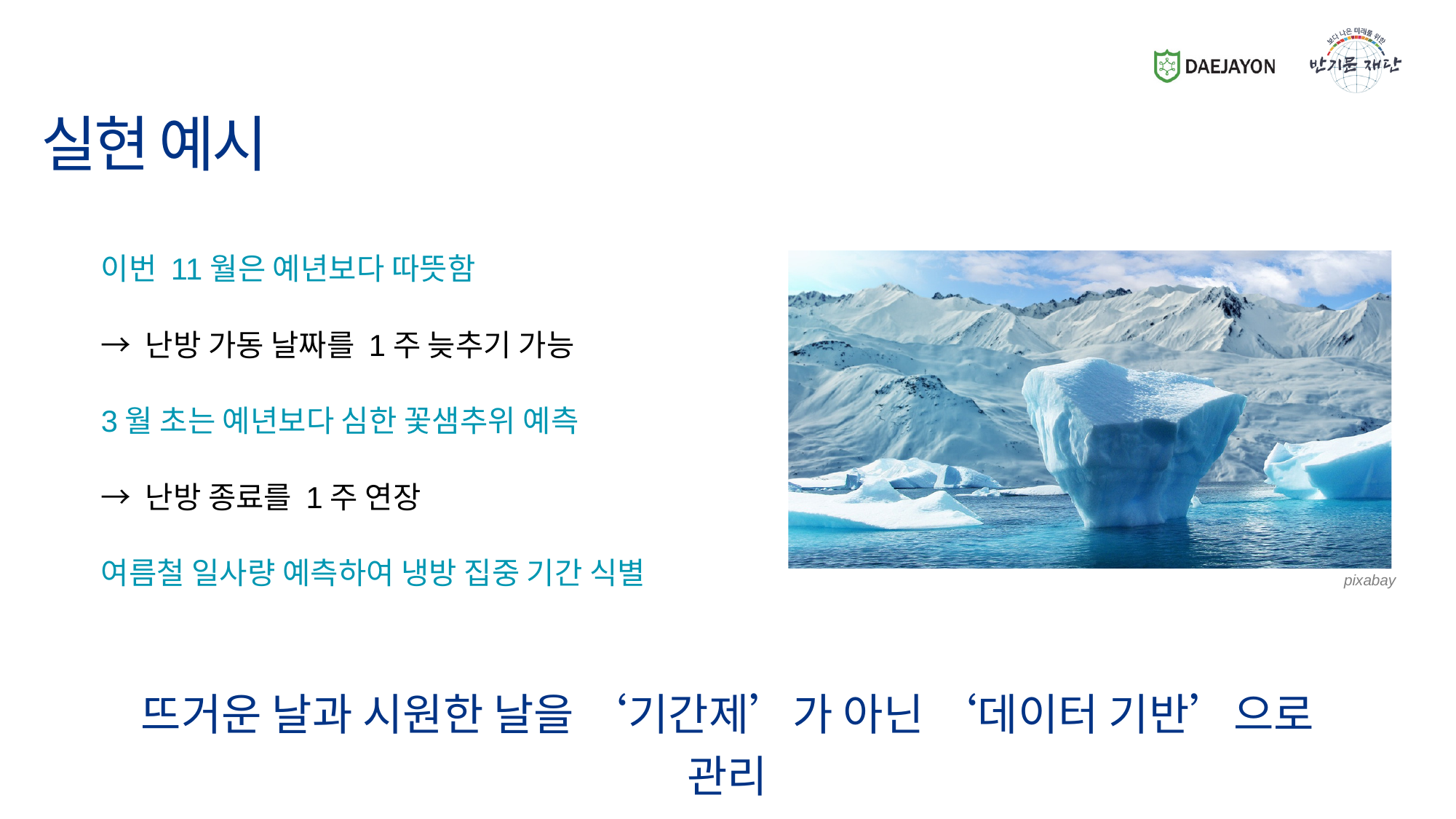

실현 예시
이번 11월은 예년보다 따뜻함
→ 난방 가동 날짜를 1주 늦추기 가능
3월 초는 예년보다 심한 꽃샘추위 예측
→ 난방 종료를 1주 연장
여름철 일사량 예측하여 냉방 집중 기간 식별

pixabay
뜨거운 날과 시원한 날을 ‘기간제’가 아닌 ‘데이터 기반’으로 관리